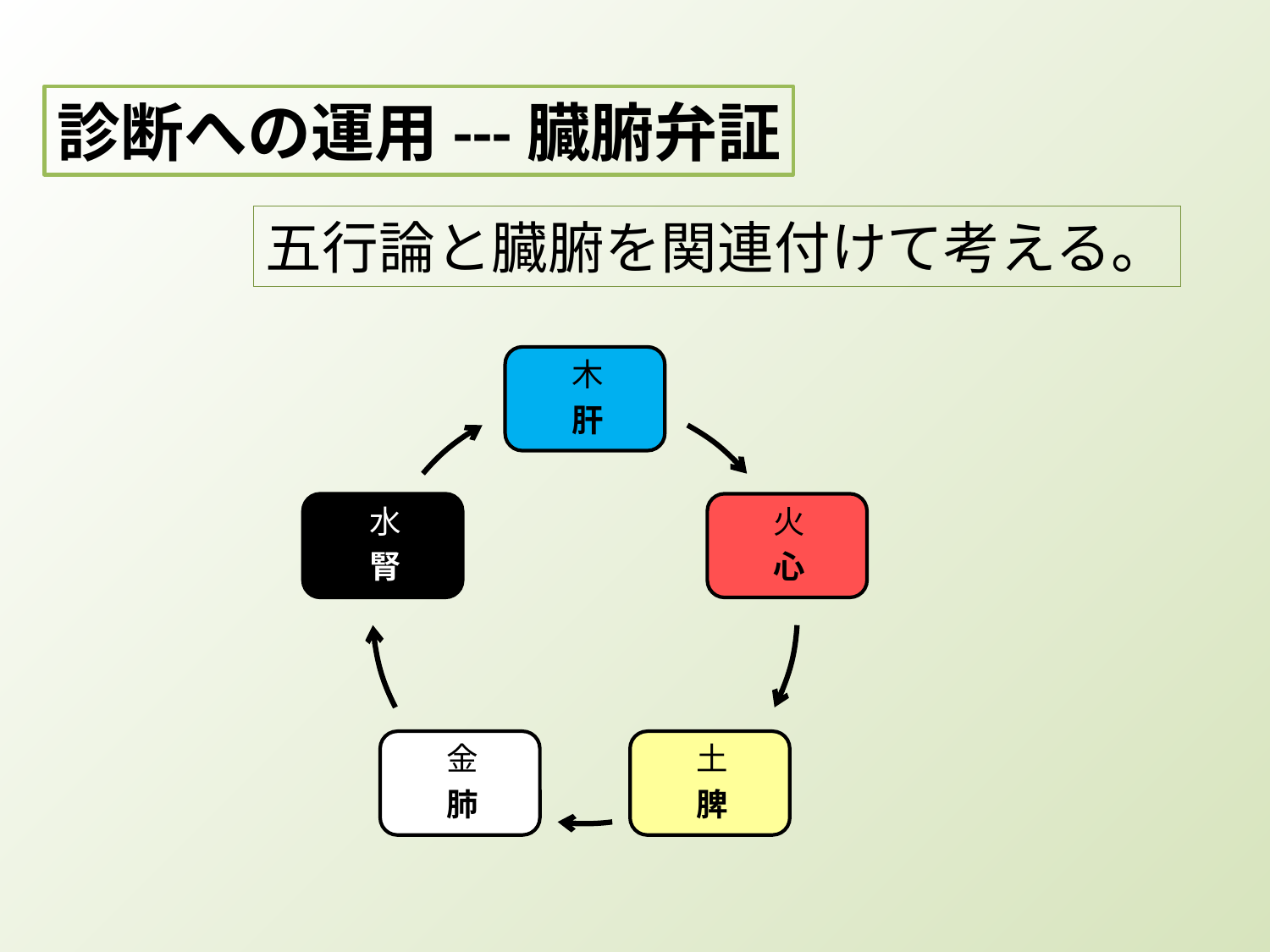

診断への運用---臓腑弁証
五行論と臓腑を関連付けて考える。
木
肝
火
心
土
脾
金
肺
水
腎